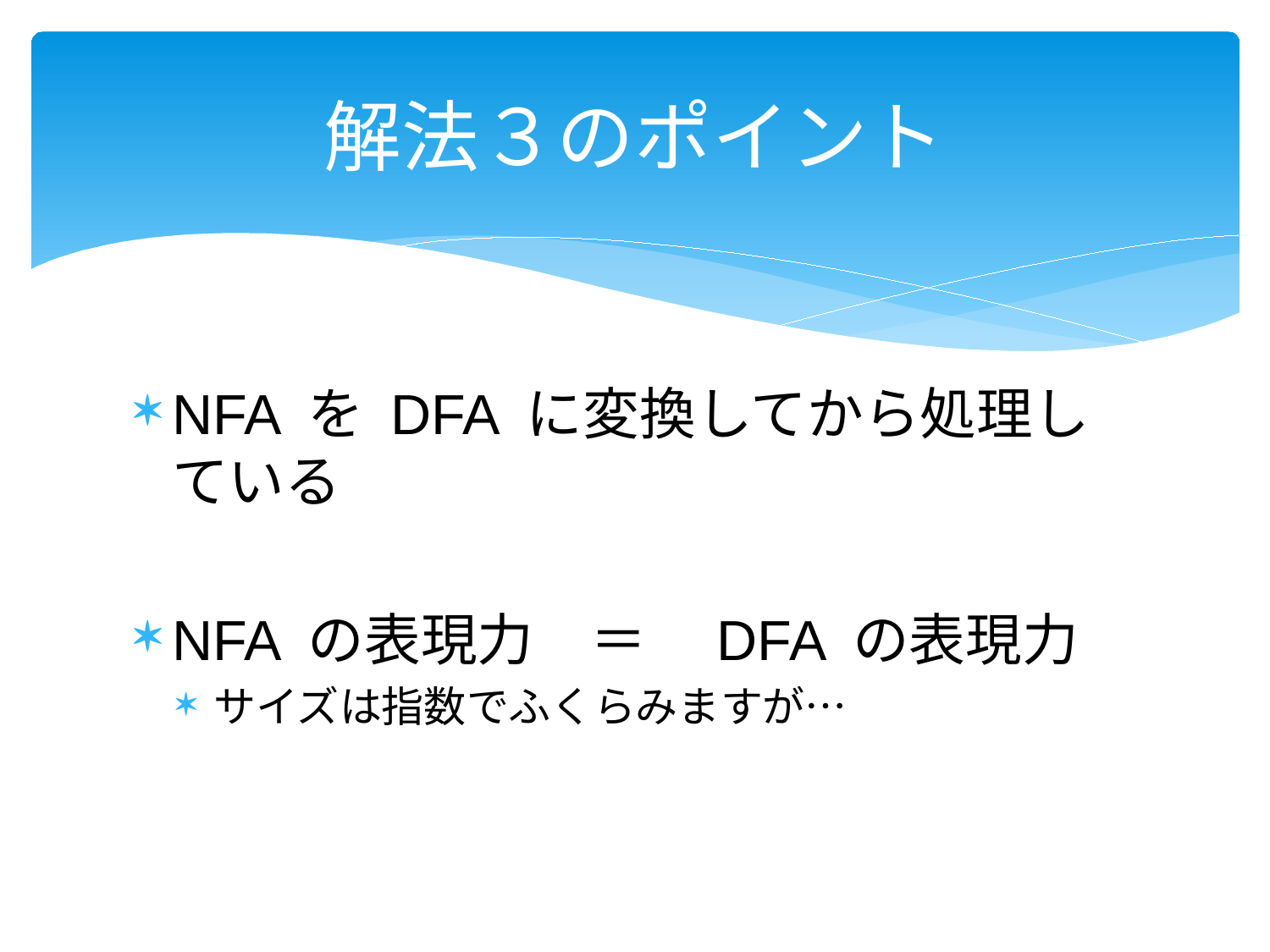

# 解法３のポイント
NFA を DFA に変換してから処理している

NFA の表現力　＝　DFA の表現力
サイズは指数でふくらみますが…